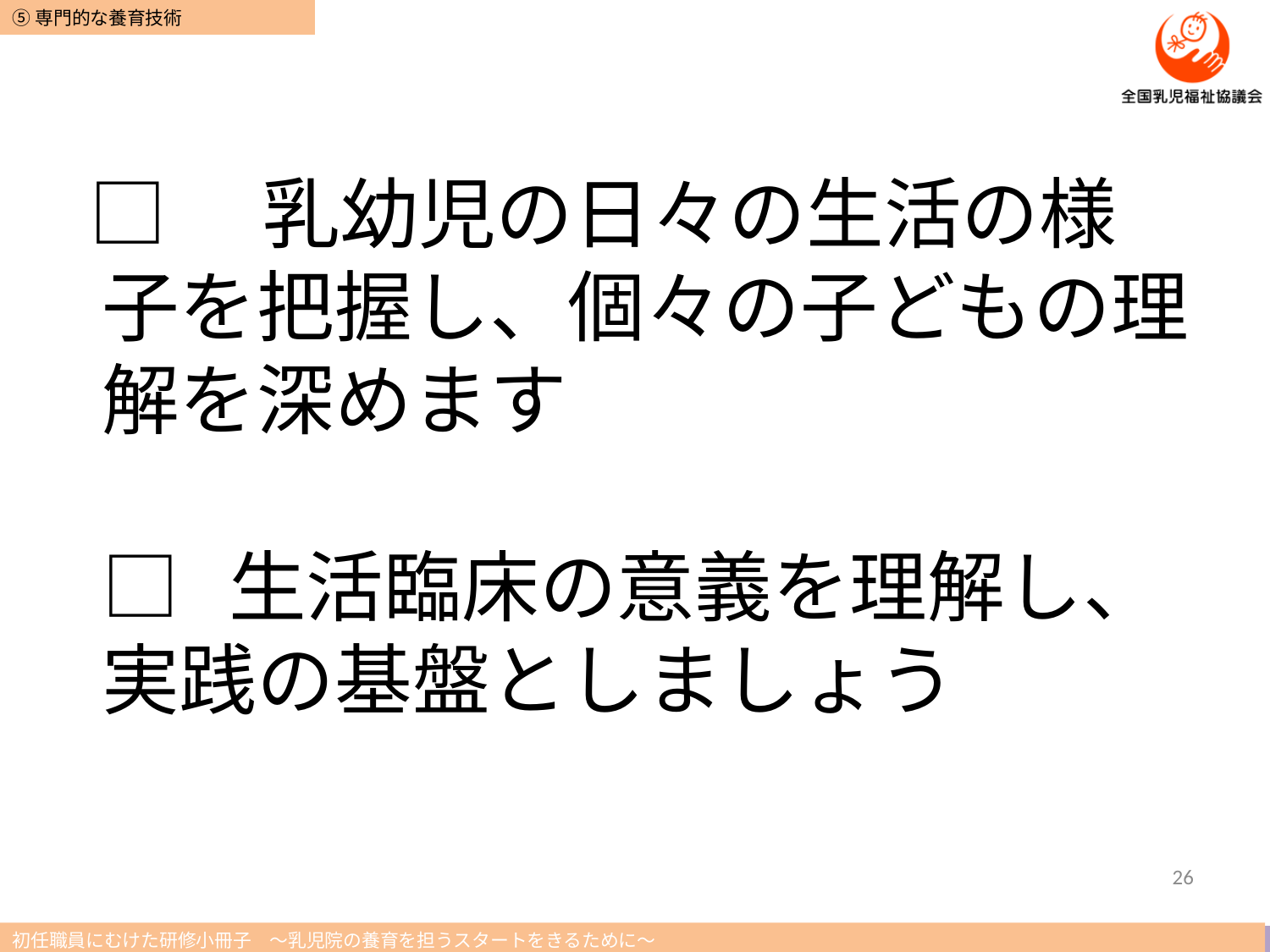

# □　乳幼児の日々の生活の様子を把握し、個々の子どもの理解を深めます □	生活臨床の意義を理解し、実践の基盤としましょう
26